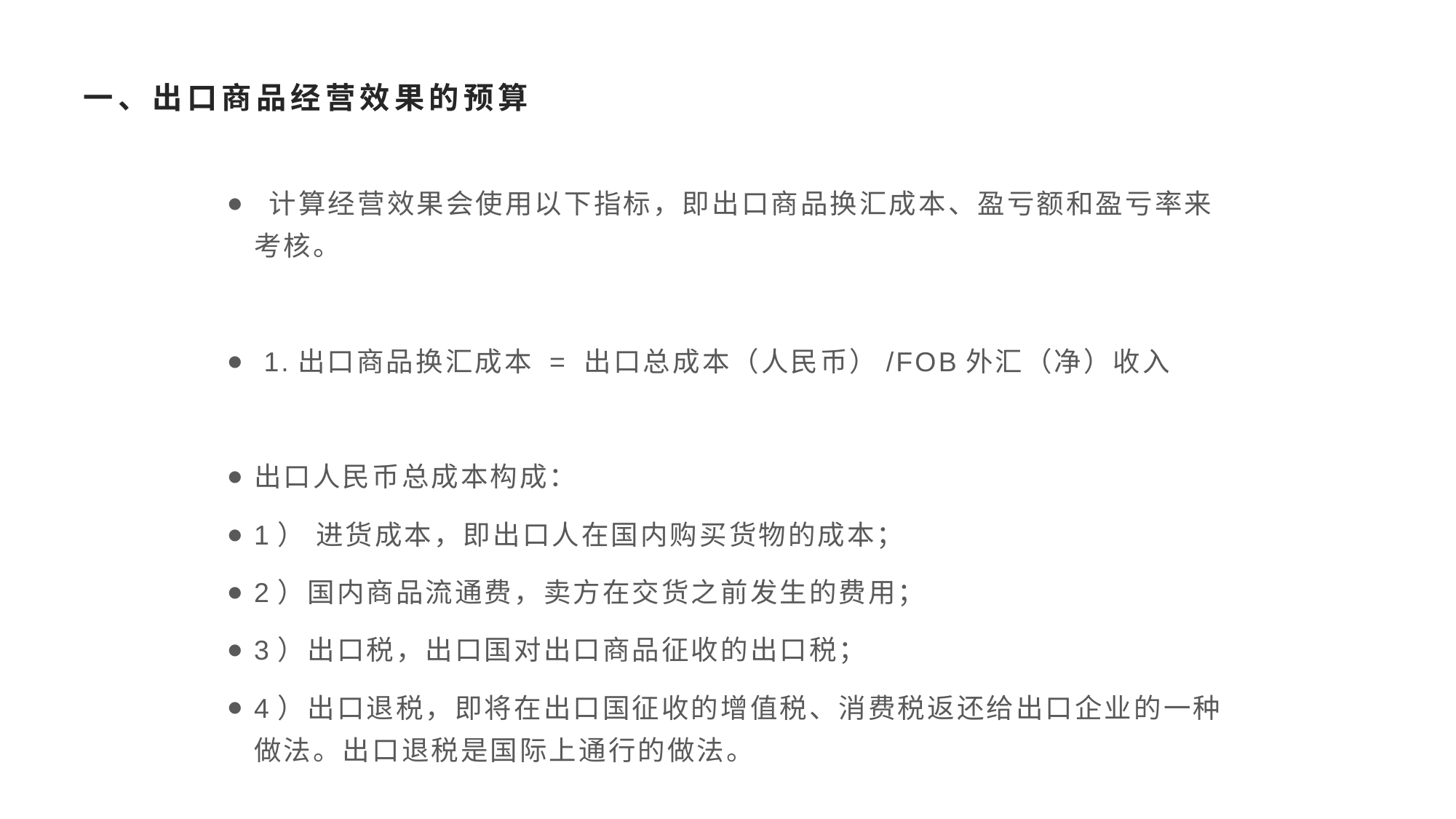

# 一、出口商品经营效果的预算
 计算经营效果会使用以下指标，即出口商品换汇成本、盈亏额和盈亏率来考核。

 1.出口商品换汇成本 = 出口总成本（人民币）/FOB外汇（净）收入

出口人民币总成本构成：
1） 进货成本，即出口人在国内购买货物的成本；
2）国内商品流通费，卖方在交货之前发生的费用；
3）出口税，出口国对出口商品征收的出口税；
4）出口退税，即将在出口国征收的增值税、消费税返还给出口企业的一种做法。出口退税是国际上通行的做法。

5